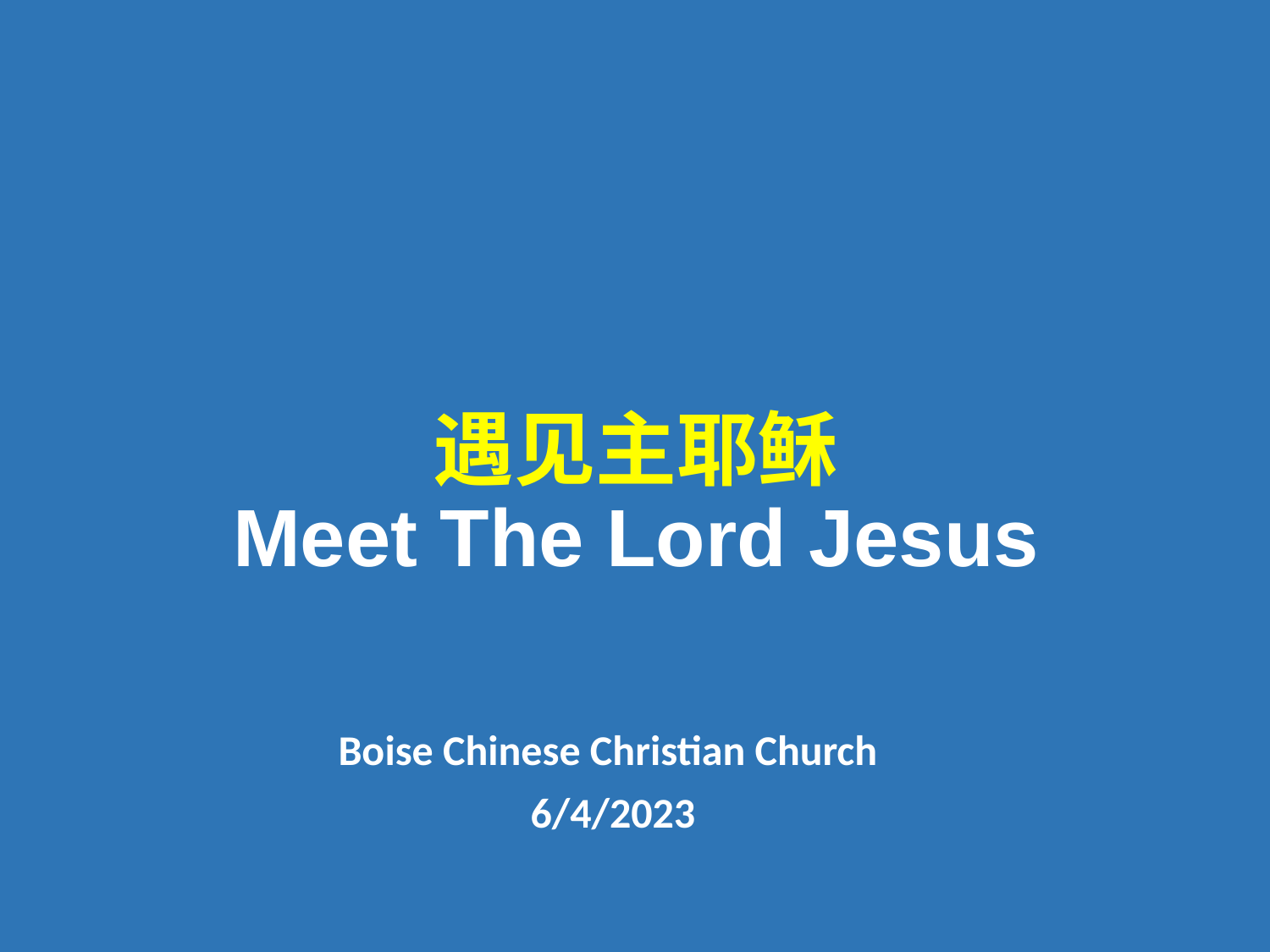

# 遇见主耶稣 Meet The Lord Jesus
Boise Chinese Christian Church
6/4/2023